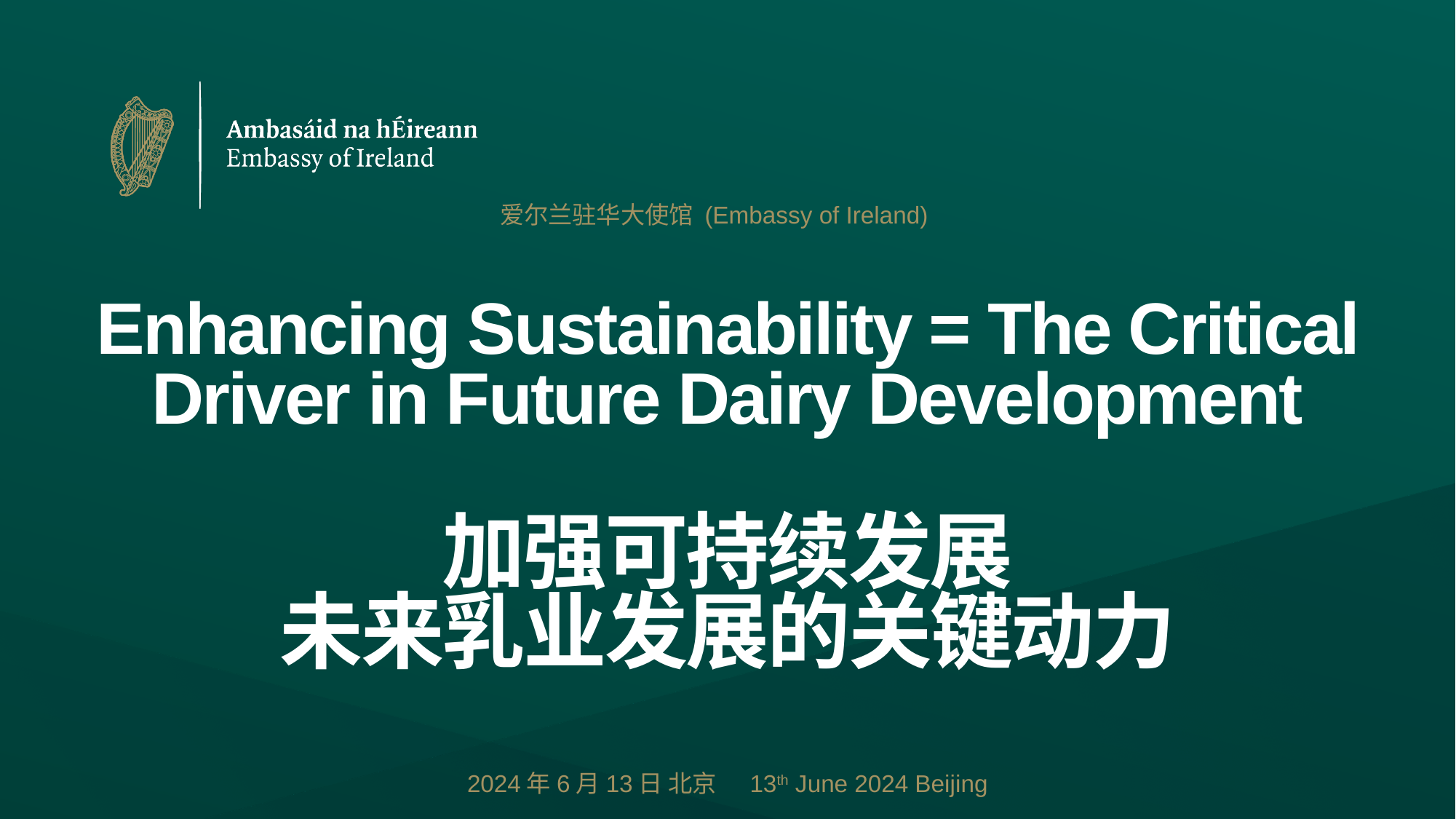

# 爱尔兰驻华大使馆 (Embassy of Ireland) Enhancing Sustainability = The Critical Driver in Future Dairy Development 加强可持续发展 未来乳业发展的关键动力 2024年6月13日 北京     13th June 2024 Beijing